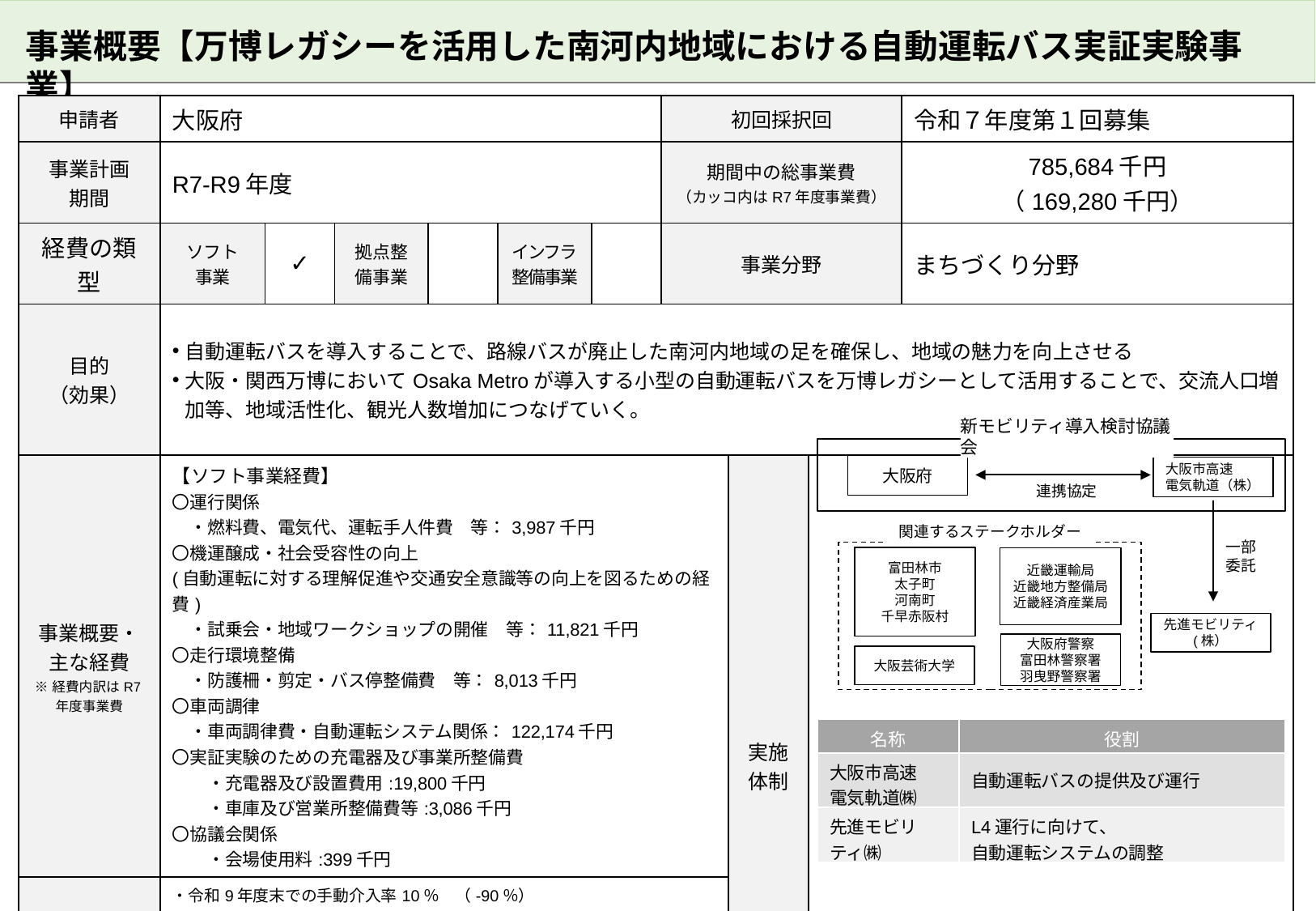

事業概要【万博レガシーを活用した南河内地域における自動運転バス実証実験事業】
| 申請者 | 大阪府 |  |  |  |  |  | 初回採択回 |  | 令和７年度第１回募集 | 令和７年度第１回募集 |
| --- | --- | --- | --- | --- | --- | --- | --- | --- | --- | --- |
| 事業計画 期間 | R7-R9年度 |  |  |  |  |  | 期間中の総事業費 （カッコ内はR7年度事業費） |  | 180,000千円（66,000千円） | 785,684千円 （169,280千円） |
| 経費の類型 | ソフト 事業 | ✓ | 拠点整備事業 |  | インフラ 整備事業 |  | 事業分野 |  | 観光分野 | まちづくり分野 |
| 目的 （効果） | 自動運転バスを導入することで、路線バスが廃止した南河内地域の足を確保し、地域の魅力を向上させる 大阪・関西万博においてOsaka Metroが導入する小型の自動運転バスを万博レガシーとして活用することで、交流人口増加等、地域活性化、観光人数増加につなげていく。 |  |  |  |  |  |  |  |  |  |
| 事業概要・ 主な経費 ※経費内訳はR7年度事業費 | 【ソフト事業経費】 〇運行関係 　・燃料費、電気代、運転手人件費　等：3,987千円 〇機運醸成・社会受容性の向上 (自動運転に対する理解促進や交通安全意識等の向上を図るための経費) 　・試乗会・地域ワークショップの開催　等：11,821千円 〇走行環境整備 　・防護柵・剪定・バス停整備費　等：8,013千円 〇車両調律 　・車両調律費・自動運転システム関係：122,174千円 〇実証実験のための充電器及び事業所整備費 　　・充電器及び設置費用:19,800千円 　　・車庫及び営業所整備費等:3,086千円 〇協議会関係 　　・会場使用料:399千円 |  |  |  |  |  |  | 実施 体制 |  |  |
| KPI ※カッコ内の数値は最終事業年度までの「KPI増加分の累計」の目標値 | ・令和9年度末での手動介入率10％　（-90％） ・乗車後の快適（安全）と感じる人の割合　（＋70％） ・機運醸成イベントにおける来場者アンケートで自動運転バスへの期待度 　(乗ってみたい）（＋80％） ・周辺交通環境への影響として、地域住民が自動運転バスの走行を安全と感じる人の割合（＋75％） ・実証実験時の1便（往復）あたり平均利用者数（＋5人） ・事業への協賛企業募集（＋4件） |  |  |  |  |  |  |  |  |  |
新モビリティ導入検討協議会

大阪府
大阪市高速
電気軌道（株）
連携協定
関連するステークホルダー
一部
委託

富田林市
太子町
河南町
千早赤阪村
近畿運輸局
近畿地方整備局
近畿経済産業局
先進モビリティ
(株）
大阪府警察
富田林警察署
羽曳野警察署
大阪芸術大学
| 名称 | 役割 |
| --- | --- |
| 大阪市高速 電気軌道㈱ | 自動運転バスの提供及び運行 |
| 先進モビリティ㈱ | L4運行に向けて、 自動運転システムの調整 |